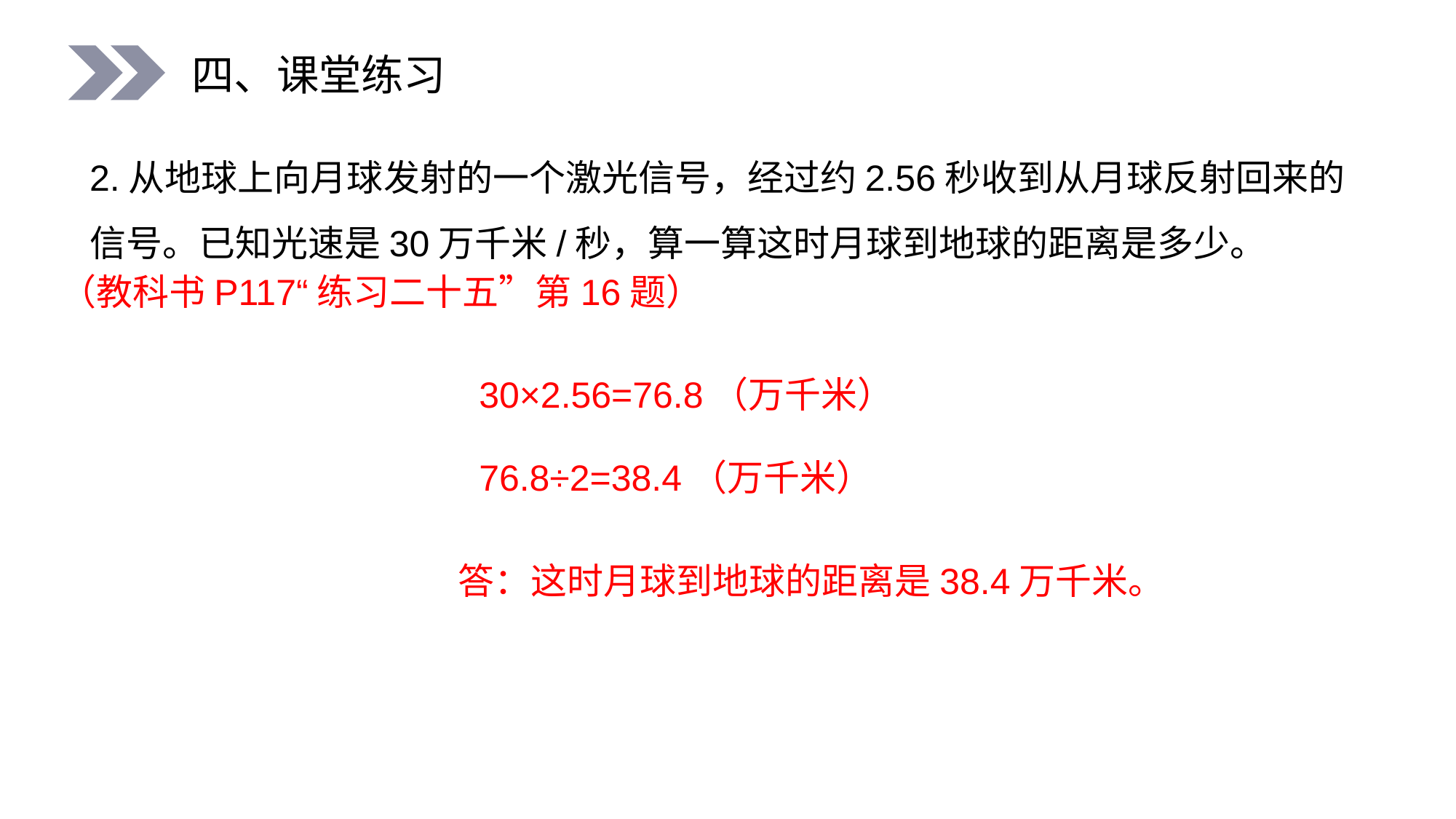

四、课堂练习
2.从地球上向月球发射的一个激光信号，经过约2.56秒收到从月球反射回来的信号。已知光速是30万千米/秒，算一算这时月球到地球的距离是多少。
（教科书P117“练习二十五”第16题）
30×2.56=76.8（万千米）
76.8÷2=38.4（万千米）
答：这时月球到地球的距离是38.4万千米。